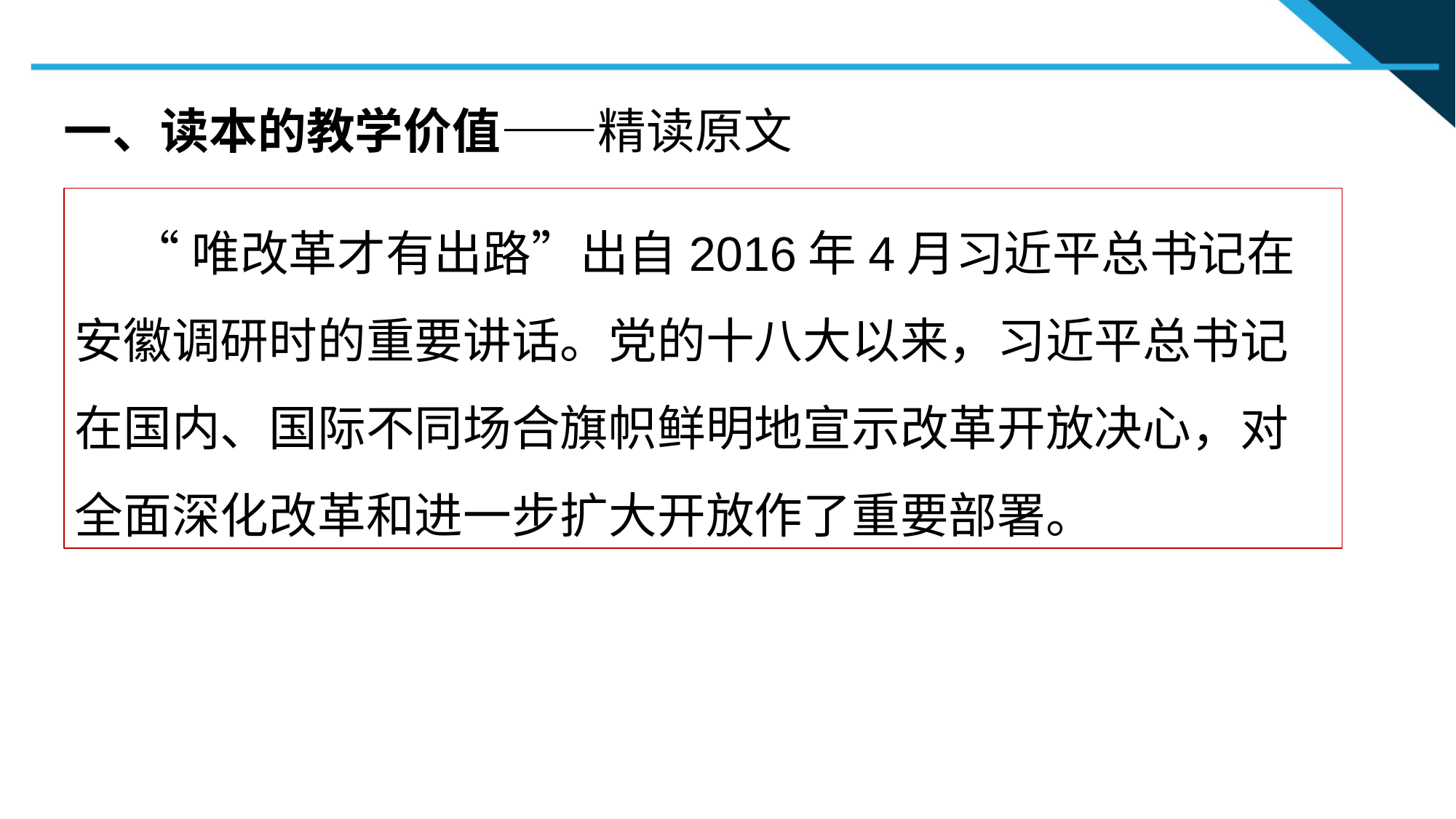

一、读本的教学价值——精读原文

  “唯改革才有出路”出自2016年4月习近平总书记在安徽调研时的重要讲话。党的十八大以来，习近平总书记在国内、国际不同场合旗帜鲜明地宣示改革开放决心，对全面深化改革和进一步扩大开放作了重要部署。